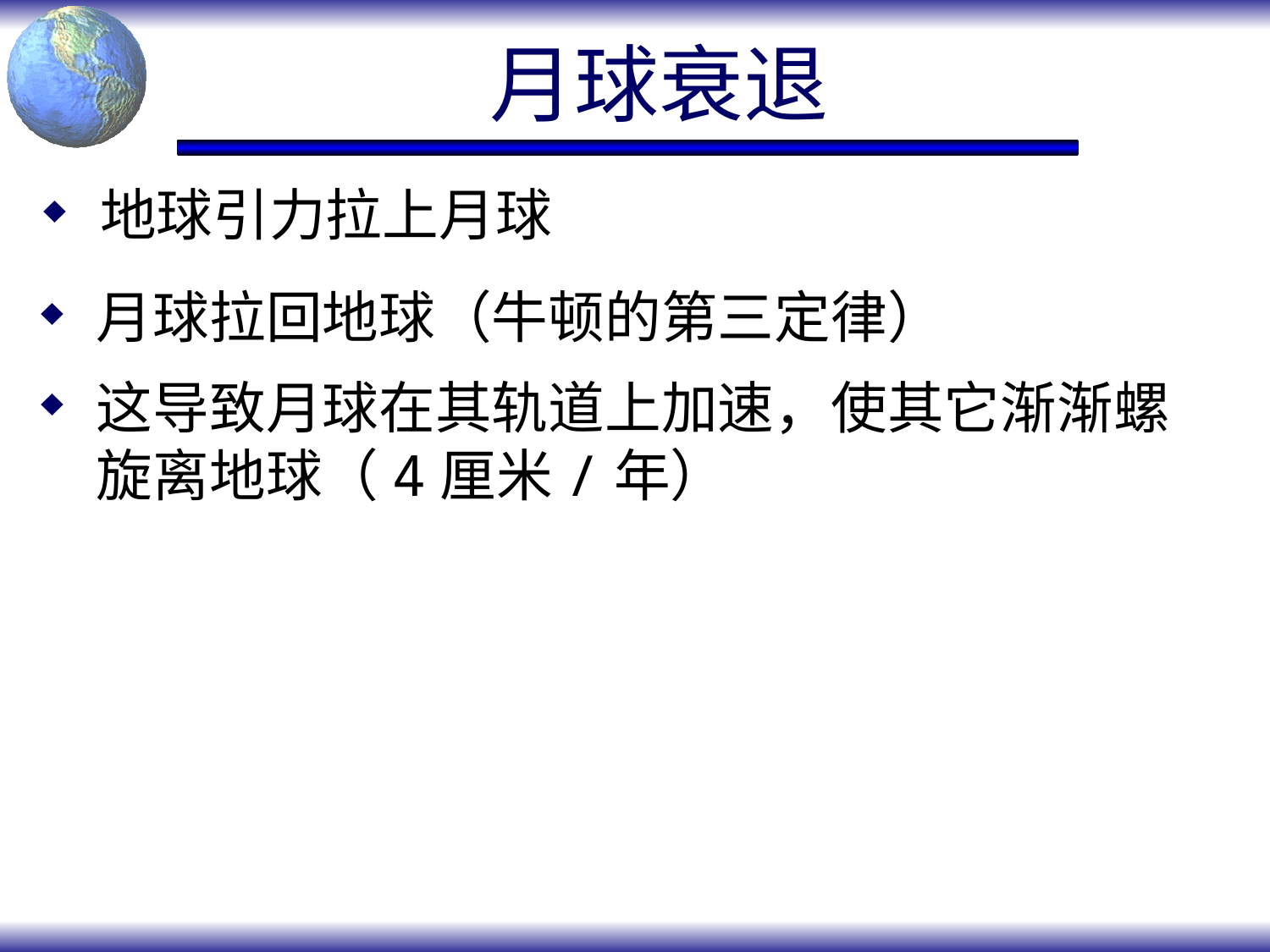

# 月球衰退
地球引力拉上月球
月球拉回地球（牛顿的第三定律）
这导致月球在其轨道上加速，使其它渐渐螺旋离地球（4厘米/年）